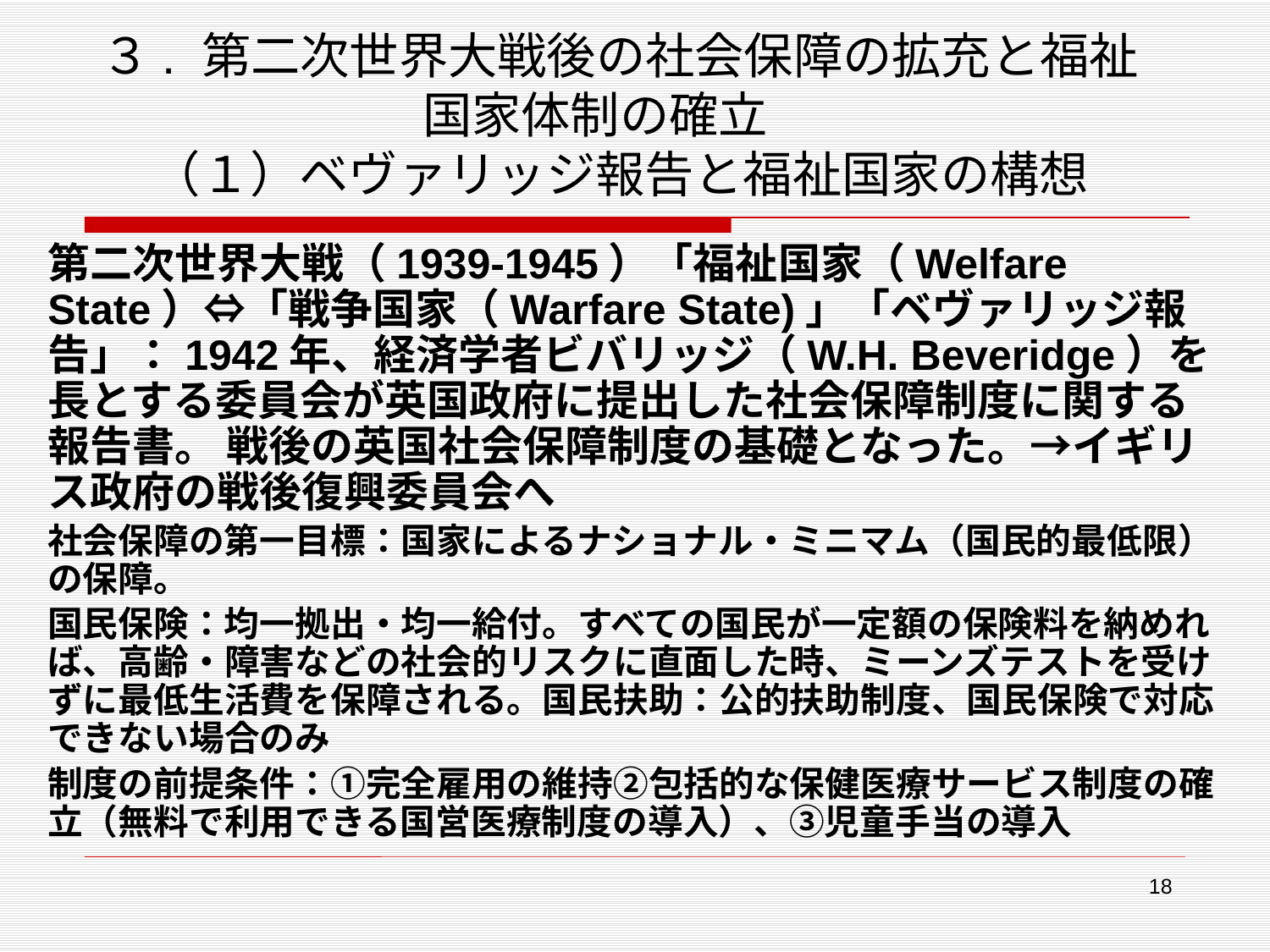

# ３. 第二次世界大戦後の社会保障の拡充と福祉国家体制の確立　 （１）ベヴァリッジ報告と福祉国家の構想
第二次世界大戦（1939-1945）「福祉国家（Welfare State）⇔「戦争国家（Warfare State)」「ベヴァリッジ報告」：1942年、経済学者ビバリッジ（W.H. Beveridge）を長とする委員会が英国政府に提出した社会保障制度に関する報告書。 戦後の英国社会保障制度の基礎となった。→イギリス政府の戦後復興委員会へ
社会保障の第一目標：国家によるナショナル・ミニマム（国民的最低限）の保障。
国民保険：均一拠出・均一給付。すべての国民が一定額の保険料を納めれば、高齢・障害などの社会的リスクに直面した時、ミーンズテストを受けずに最低生活費を保障される。国民扶助：公的扶助制度、国民保険で対応できない場合のみ
制度の前提条件：①完全雇用の維持②包括的な保健医療サービス制度の確立（無料で利用できる国営医療制度の導入）、③児童手当の導入

18